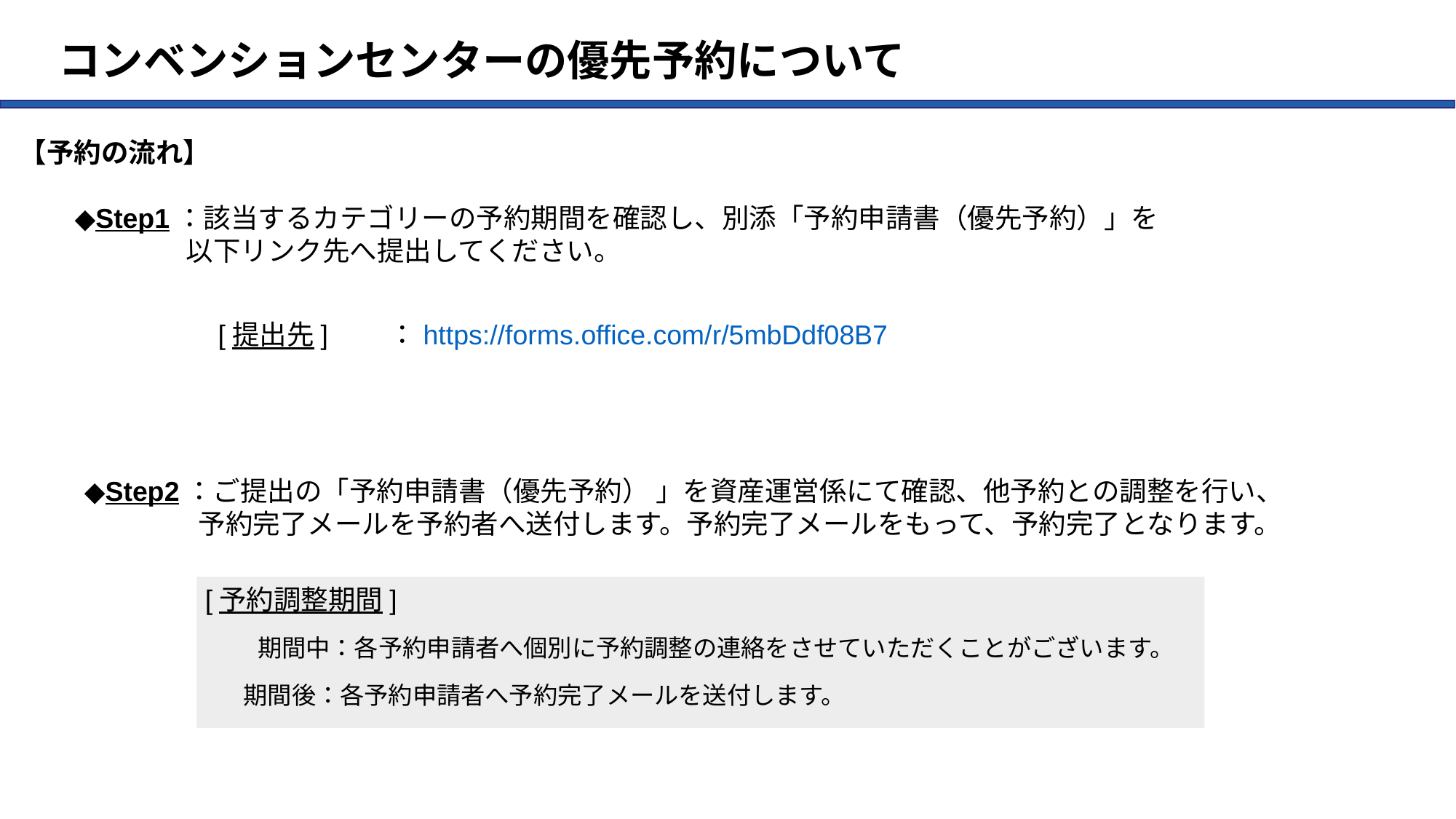

コンベンションセンターの優先予約について

【予約の流れ】
◆Step1：該当するカテゴリーの予約期間を確認し、別添「予約申請書（優先予約）」を
                 以下リンク先へ提出してください。
[提出先]　　：https://forms.office.com/r/5mbDdf08B7
◆Step2：ご提出の「予約申請書（優先予約） 」を資産運営係にて確認、他予約との調整を行い、
             　予約完了メールを予約者へ送付します。予約完了メールをもって、予約完了となります。

[予約調整期間]
期間中：各予約申請者へ個別に予約調整の連絡をさせていただくことがございます。
期間後：各予約申請者へ予約完了メールを送付します。